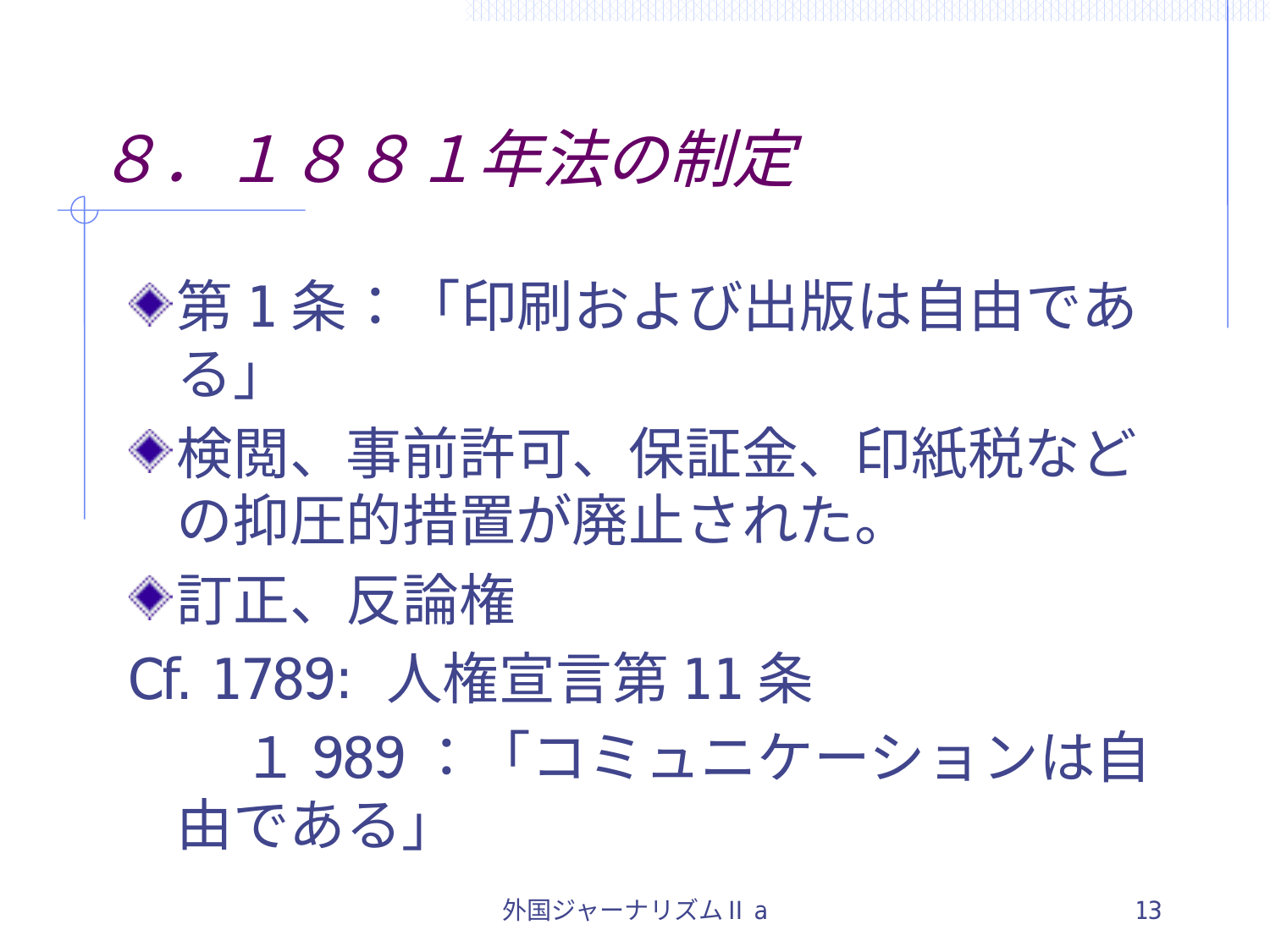

# ８．１８８１年法の制定
第1条：「印刷および出版は自由である」
検閲、事前許可、保証金、印紙税などの抑圧的措置が廃止された。
訂正、反論権
Cf. 1789: 人権宣言第11条
　　１989：「コミュニケーションは自由である」

外国ジャーナリズムⅡa
13